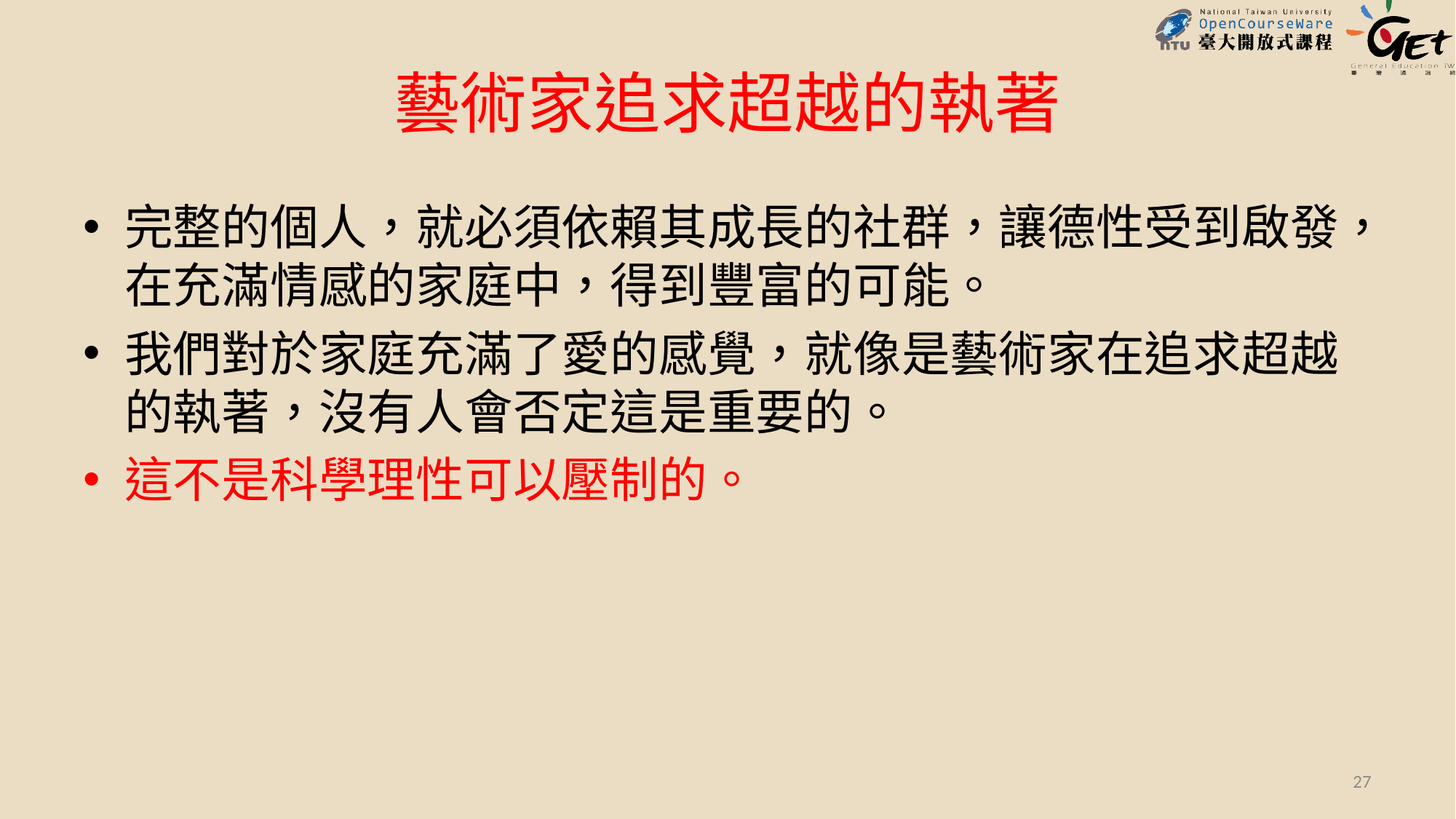

# 藝術家追求超越的執著
完整的個人，就必須依賴其成長的社群，讓德性受到啟發，在充滿情感的家庭中，得到豐富的可能。
我們對於家庭充滿了愛的感覺，就像是藝術家在追求超越的執著，沒有人會否定這是重要的。
這不是科學理性可以壓制的。
27